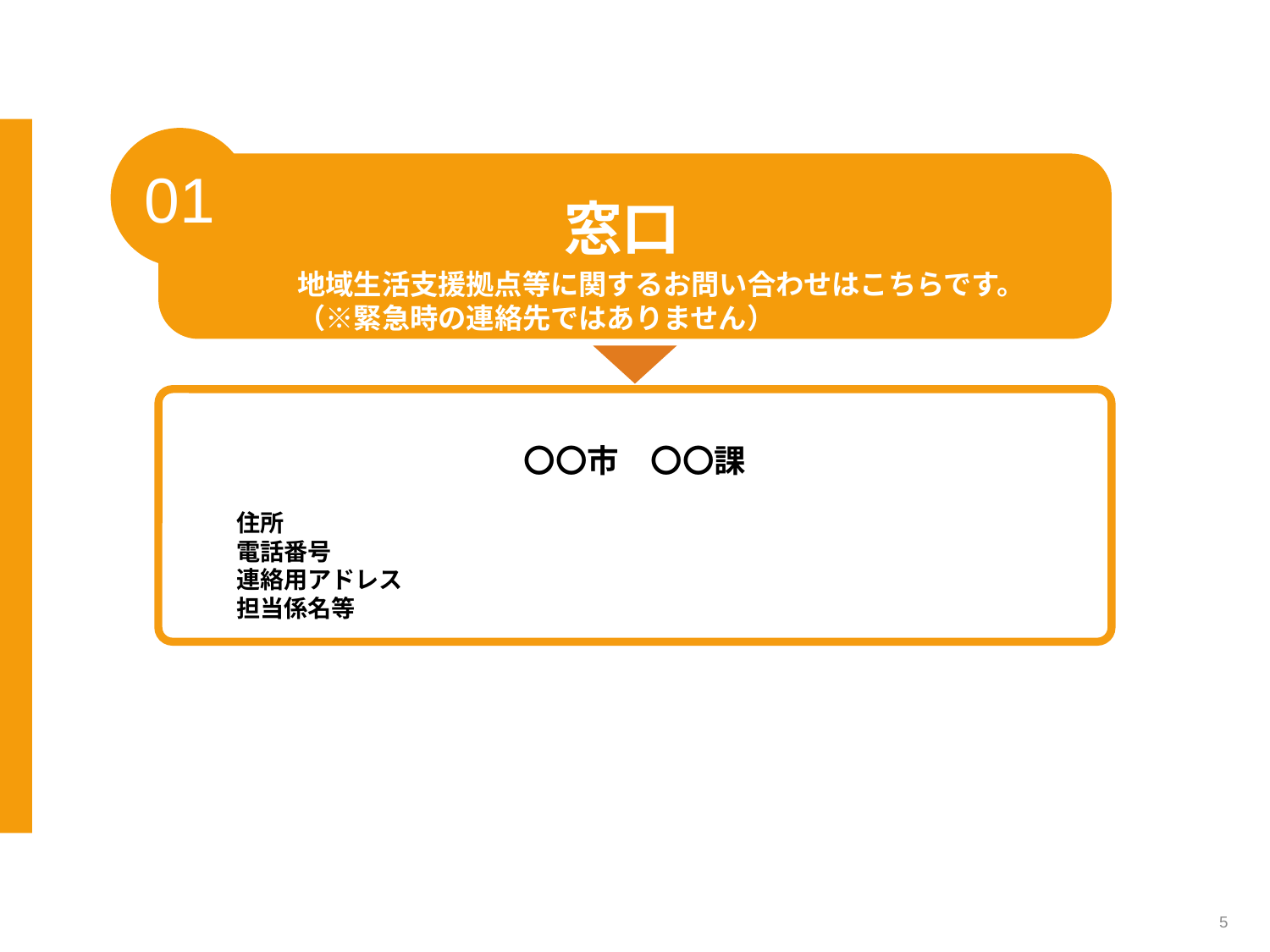

01

窓口
地域生活支援拠点等に関するお問い合わせはこちらです。
（※緊急時の連絡先ではありません）

〇〇市　〇〇課
　　
　　住所
　　電話番号
　　連絡用アドレス
　　担当係名等
5